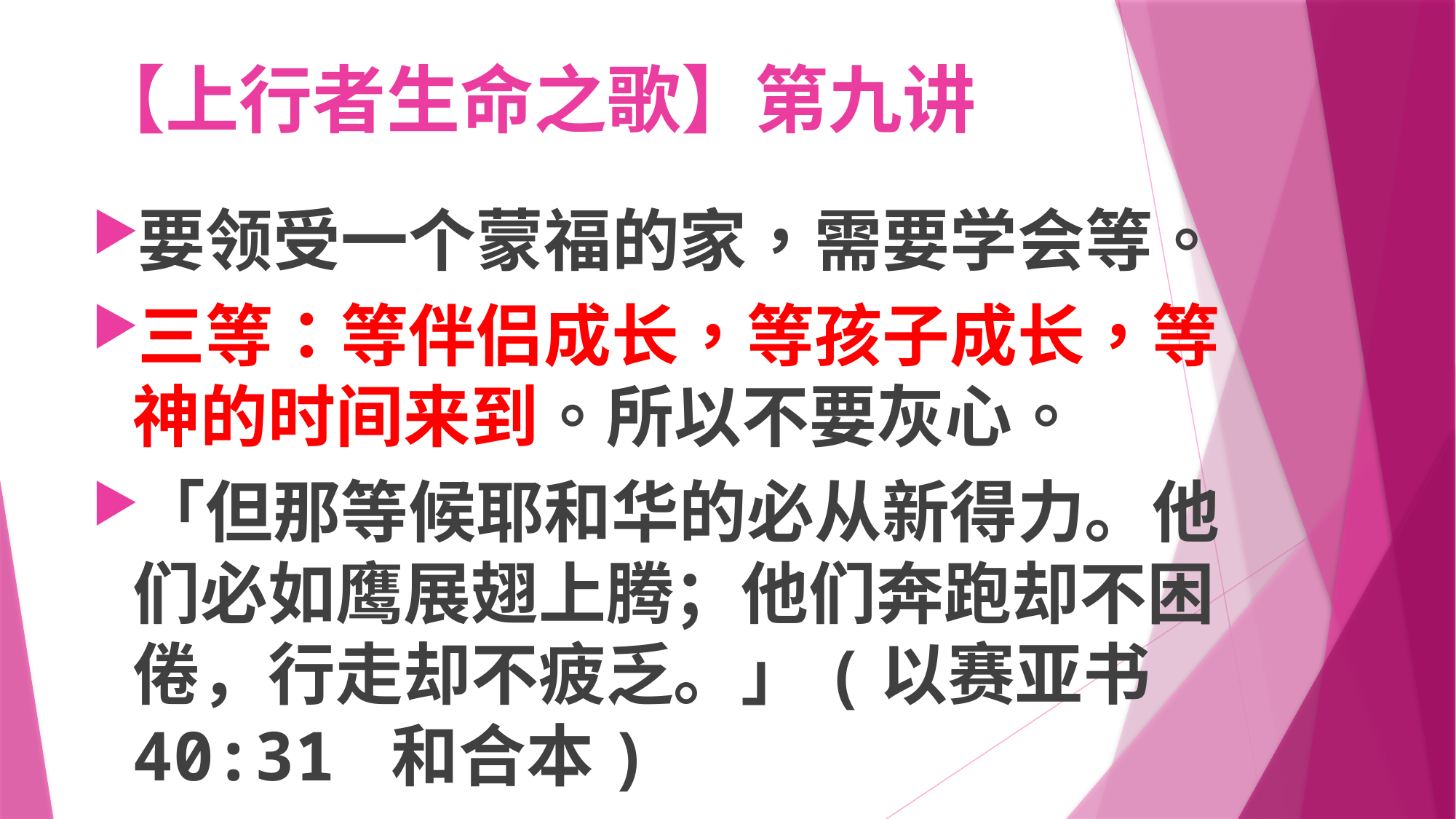

# 【上行者生命之歌】第九讲
要领受一个蒙福的家，需要学会等。
三等：等伴侣成长，等孩子成长，等神的时间来到。所以不要灰心。
「但那等候耶和华的必从新得力。他们必如鹰展翅上腾；他们奔跑却不困倦，行走却不疲乏。」(以赛亚书 40:31 和合本)